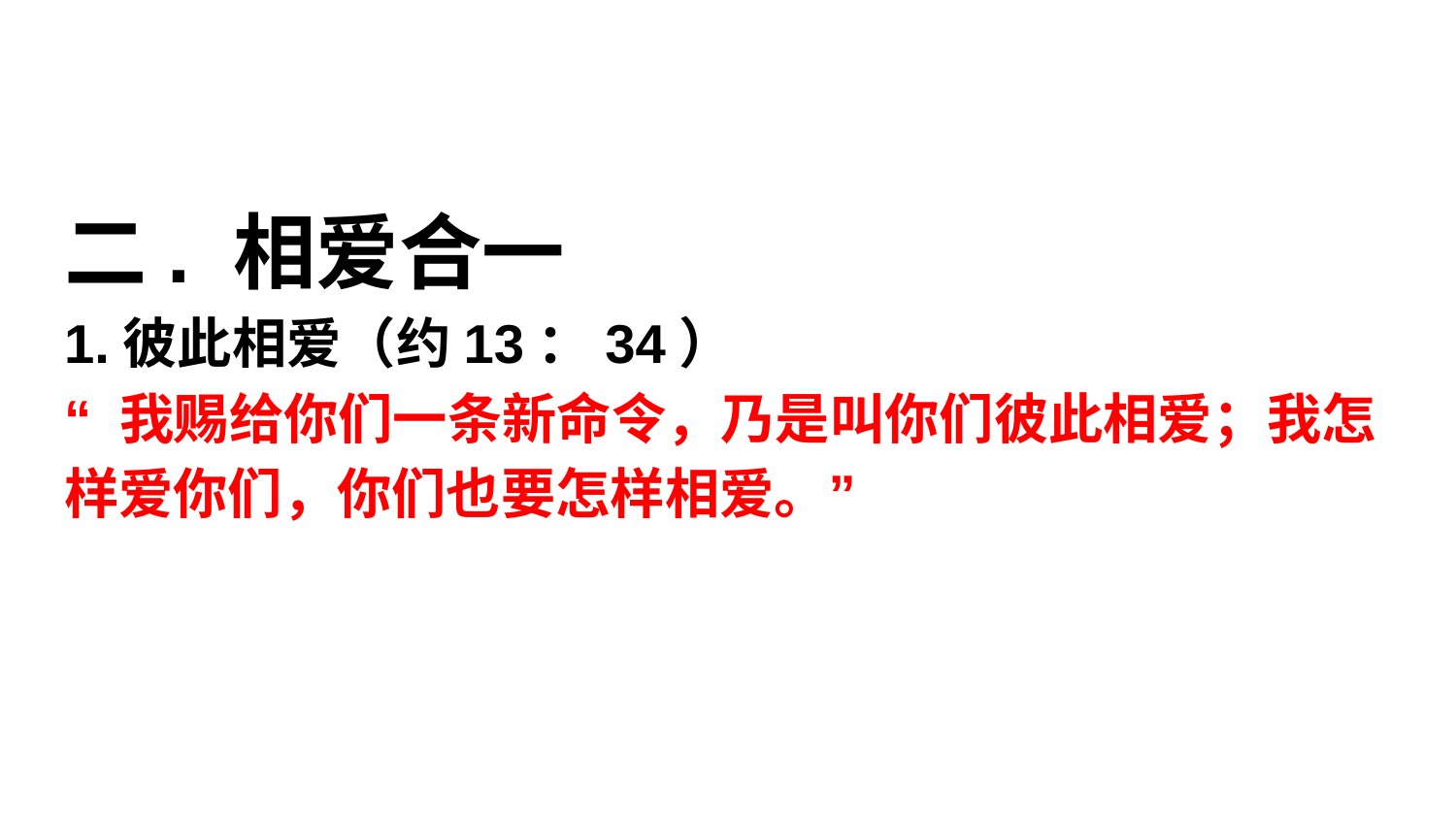

#

二. 相爱合一
1.彼此相爱（约13：34）
“ 我赐给你们一条新命令，乃是叫你们彼此相爱；我怎样爱你们，你们也要怎样相爱。”